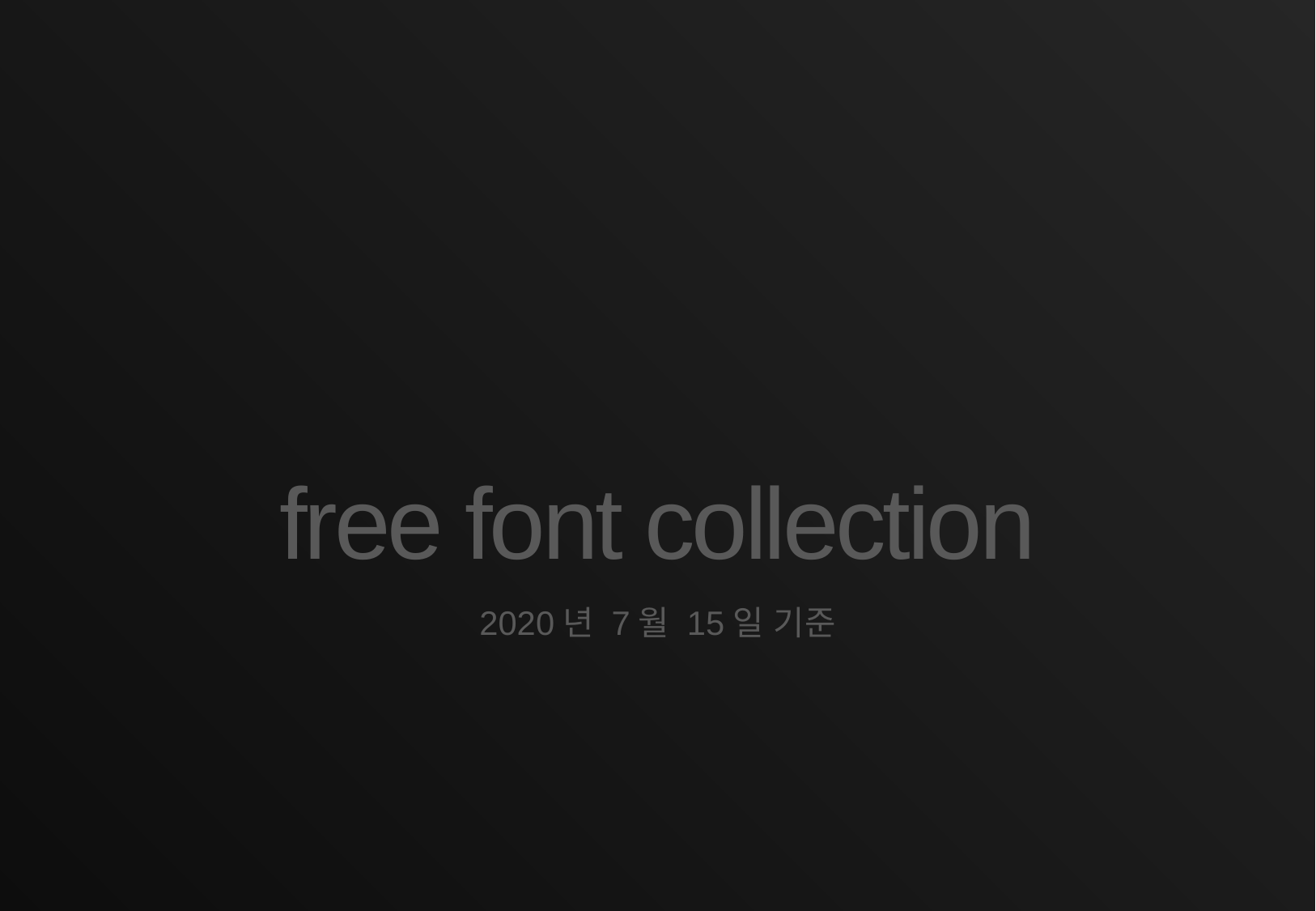

무료폰트모음
free font collection
2020년 7월 15일 기준